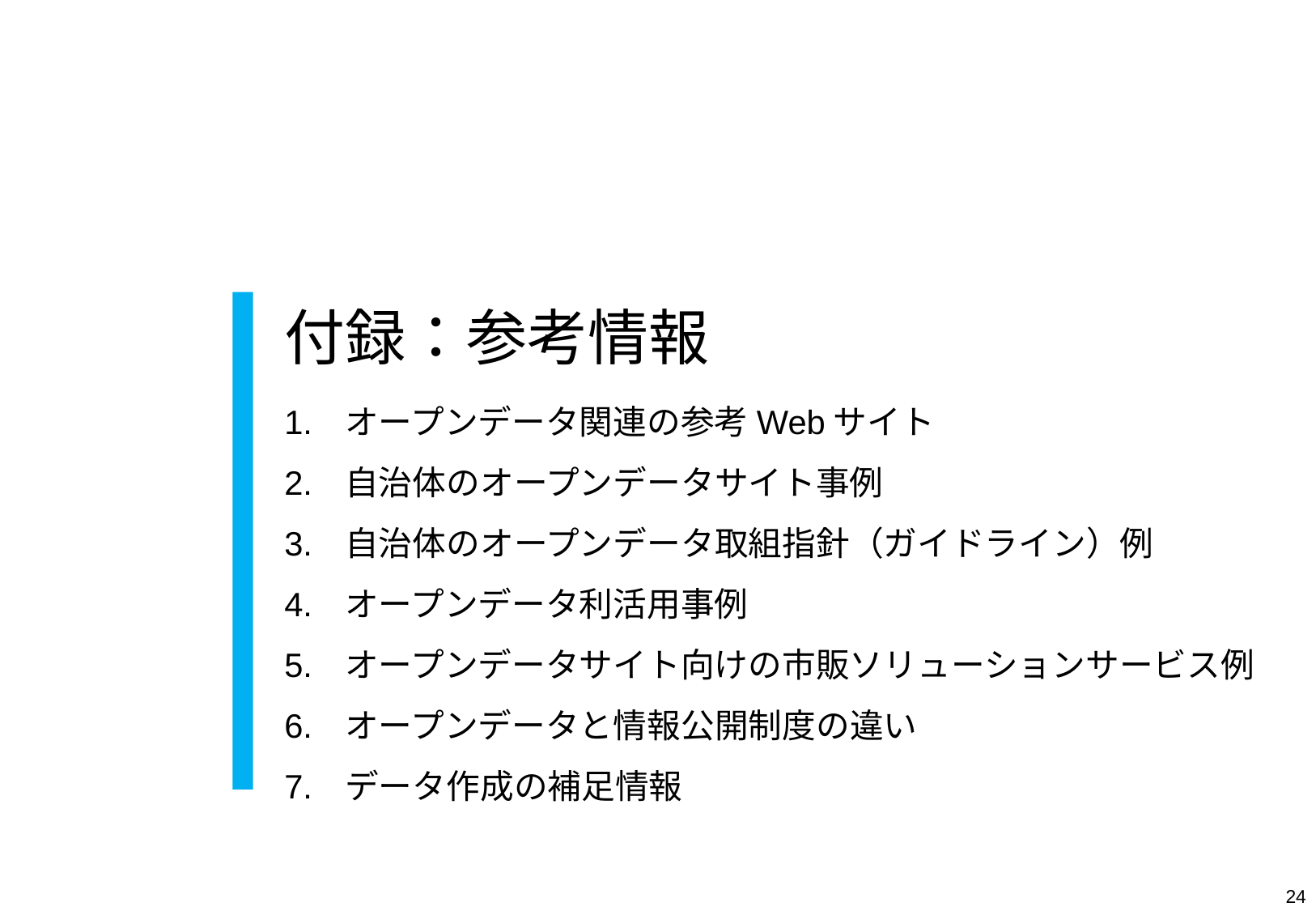

# 付録：参考情報
オープンデータ関連の参考Webサイト
自治体のオープンデータサイト事例
自治体のオープンデータ取組指針（ガイドライン）例
オープンデータ利活用事例
オープンデータサイト向けの市販ソリューションサービス例
オープンデータと情報公開制度の違い
データ作成の補足情報
24